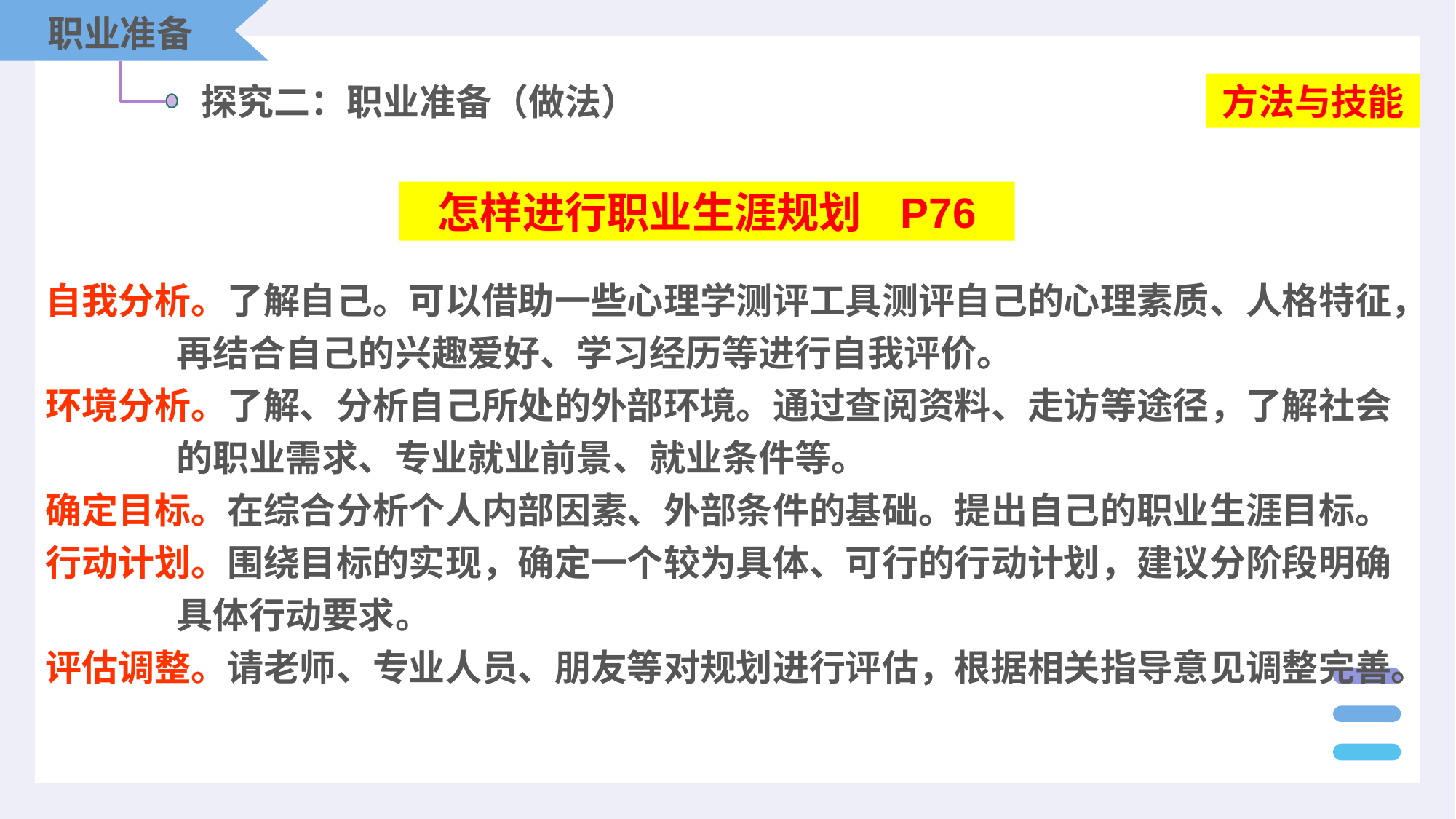

职业准备

探究二：职业准备（做法）
方法与技能
怎样进行职业生涯规划   P76
自我分析。了解自己。可以借助一些心理学测评工具测评自己的心理素质、人格特征，
               再结合自己的兴趣爱好、学习经历等进行自我评价。
环境分析。了解、分析自己所处的外部环境。通过查阅资料、走访等途径，了解社会
               的职业需求、专业就业前景、就业条件等。
确定目标。在综合分析个人内部因素、外部条件的基础。提出自己的职业生涯目标。
行动计划。围绕目标的实现，确定一个较为具体、可行的行动计划，建议分阶段明确
               具体行动要求。
评估调整。请老师、专业人员、朋友等对规划进行评估，根据相关指导意见调整完善。